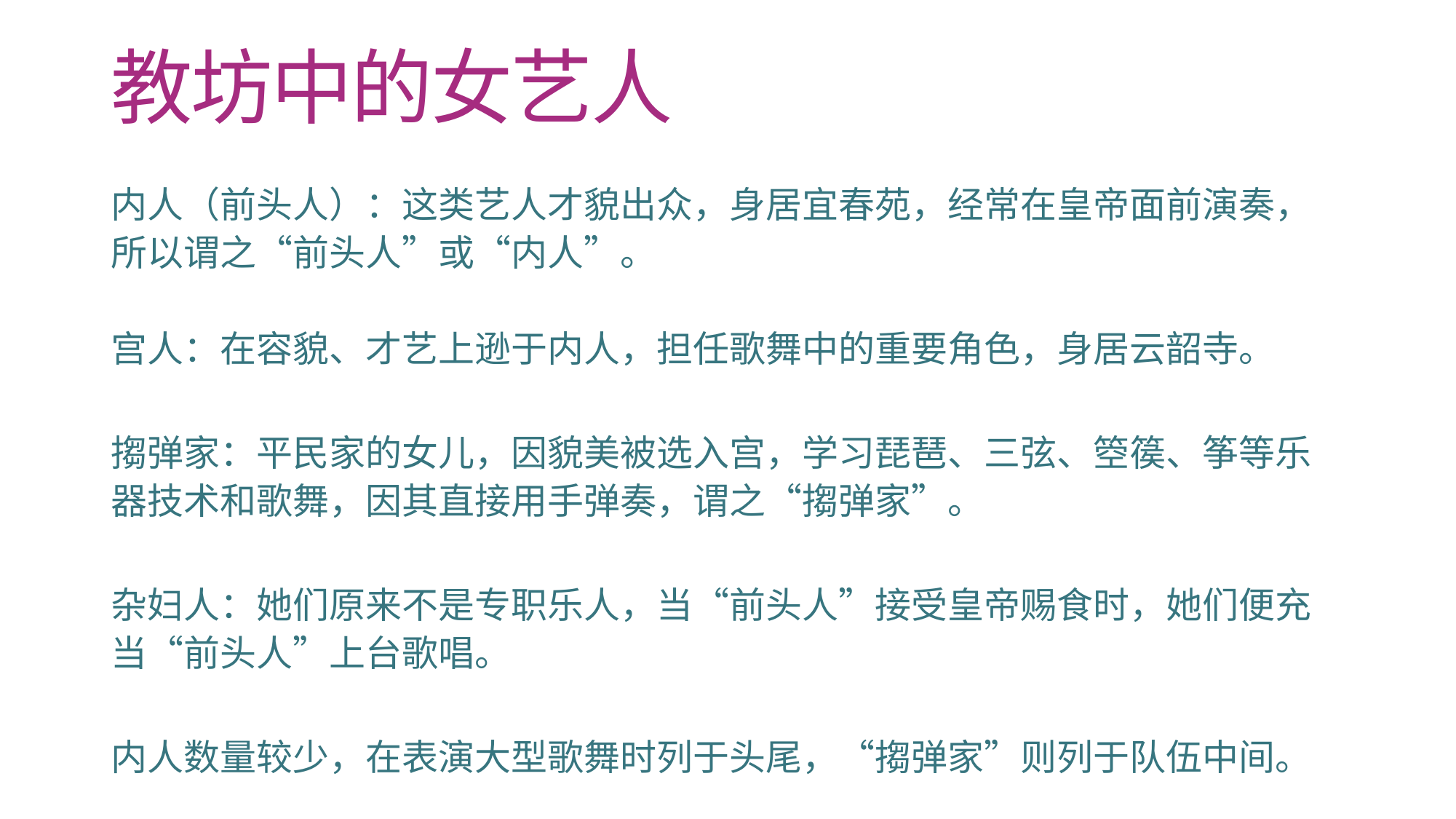

# 教坊中的女艺人
内人（前头人）：这类艺人才貌出众，身居宜春苑，经常在皇帝面前演奏， 所以谓之“前头人”或“内人”。

宫人：在容貌、才艺上逊于内人，担任歌舞中的重要角色，身居云韶寺。

搊弹家：平民家的女儿，因貌美被选入宫，学习琵琶、三弦、箜篌、筝等乐器技术和歌舞，因其直接用手弹奏，谓之“搊弹家”。

杂妇人：她们原来不是专职乐人，当“前头人”接受皇帝赐食时，她们便充当“前头人”上台歌唱。

内人数量较少，在表演大型歌舞时列于头尾，“搊弹家”则列于队伍中间。